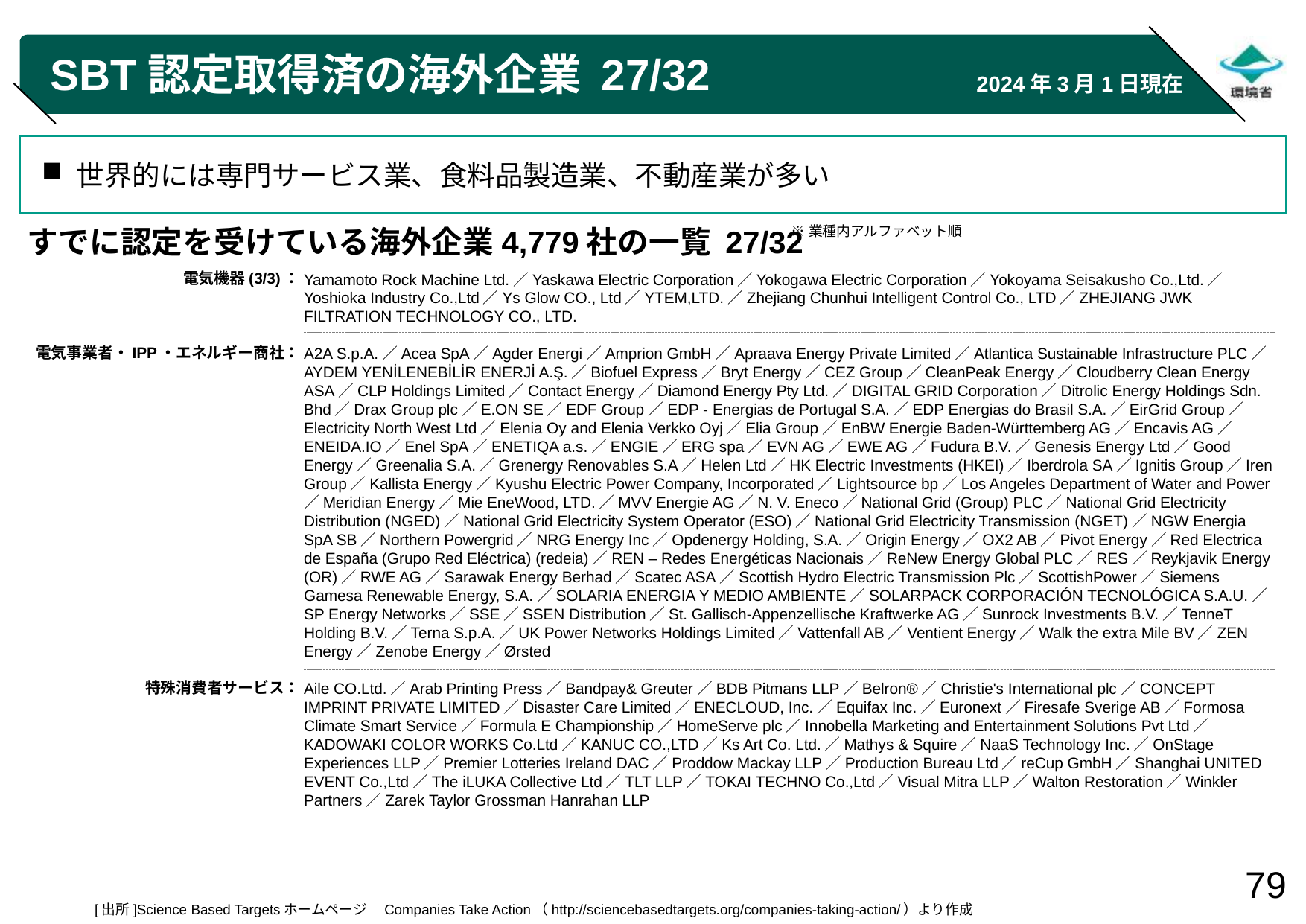

# SBT認定取得済の海外企業 27/32
2024年3月1日現在
世界的には専門サービス業、食料品製造業、不動産業が多い
※業種内アルファベット順
すでに認定を受けている海外企業4,779社の一覧 27/32
電気機器(3/3)：

電気事業者・IPP・エネルギー商社：

特殊消費者サービス：

Yamamoto Rock Machine Ltd.／Yaskawa Electric Corporation／Yokogawa Electric Corporation／Yokoyama Seisakusho Co.,Ltd.／Yoshioka Industry Co.,Ltd／Ys Glow CO., Ltd／YTEM,LTD.／Zhejiang Chunhui Intelligent Control Co., LTD／ZHEJIANG JWK FILTRATION TECHNOLOGY CO., LTD.

A2A S.p.A.／Acea SpA／Agder Energi／Amprion GmbH／Apraava Energy Private Limited／Atlantica Sustainable Infrastructure PLC／AYDEM YENİLENEBİLİR ENERJİ A.Ş.／Biofuel Express／Bryt Energy／CEZ Group／CleanPeak Energy／Cloudberry Clean Energy ASA／CLP Holdings Limited／Contact Energy／Diamond Energy Pty Ltd.／DIGITAL GRID Corporation／Ditrolic Energy Holdings Sdn. Bhd／Drax Group plc／E.ON SE／EDF Group／EDP - Energias de Portugal S.A.／EDP Energias do Brasil S.A.／EirGrid Group／Electricity North West Ltd／Elenia Oy and Elenia Verkko Oyj／Elia Group／EnBW Energie Baden-Württemberg AG／Encavis AG／ENEIDA.IO／Enel SpA／ENETIQA a.s.／ENGIE／ERG spa／EVN AG／EWE AG／Fudura B.V.／Genesis Energy Ltd／Good Energy／Greenalia S.A.／Grenergy Renovables S.A／Helen Ltd／HK Electric Investments (HKEI)／Iberdrola SA／Ignitis Group／Iren Group／Kallista Energy／Kyushu Electric Power Company, Incorporated／Lightsource bp／Los Angeles Department of Water and Power／Meridian Energy／Mie EneWood, LTD.／MVV Energie AG／N. V. Eneco／National Grid (Group) PLC／National Grid Electricity Distribution (NGED)／National Grid Electricity System Operator (ESO)／National Grid Electricity Transmission (NGET)／NGW Energia SpA SB／Northern Powergrid／NRG Energy Inc／Opdenergy Holding, S.A.／Origin Energy／OX2 AB／Pivot Energy／Red Electrica de España (Grupo Red Eléctrica) (redeia)／REN – Redes Energéticas Nacionais／ReNew Energy Global PLC／RES／Reykjavik Energy (OR)／RWE AG／Sarawak Energy Berhad／Scatec ASA／Scottish Hydro Electric Transmission Plc／ScottishPower／Siemens Gamesa Renewable Energy, S.A.／SOLARIA ENERGIA Y MEDIO AMBIENTE／SOLARPACK CORPORACIÓN TECNOLÓGICA S.A.U.／SP Energy Networks／SSE／SSEN Distribution／St. Gallisch-Appenzellische Kraftwerke AG／Sunrock Investments B.V.／TenneT Holding B.V.／Terna S.p.A.／UK Power Networks Holdings Limited／Vattenfall AB／Ventient Energy／Walk the extra Mile BV／ZEN Energy／Zenobe Energy／Ørsted

Aile CO.Ltd.／Arab Printing Press／Bandpay& Greuter／BDB Pitmans LLP／Belron®／Christie's International plc／CONCEPT IMPRINT PRIVATE LIMITED／Disaster Care Limited／ENECLOUD, Inc.／Equifax Inc.／Euronext／Firesafe Sverige AB／Formosa Climate Smart Service／Formula E Championship／HomeServe plc／Innobella Marketing and Entertainment Solutions Pvt Ltd／KADOWAKI COLOR WORKS Co.Ltd／KANUC CO.,LTD／Ks Art Co. Ltd.／Mathys & Squire／NaaS Technology Inc.／OnStage Experiences LLP／Premier Lotteries Ireland DAC／Proddow Mackay LLP／Production Bureau Ltd／reCup GmbH／Shanghai UNITED EVENT Co.,Ltd／The iLUKA Collective Ltd／TLT LLP／TOKAI TECHNO Co.,Ltd／Visual Mitra LLP／Walton Restoration／Winkler Partners／Zarek Taylor Grossman Hanrahan LLP

[出所]Science Based Targetsホームページ　Companies Take Action（http://sciencebasedtargets.org/companies-taking-action/）より作成